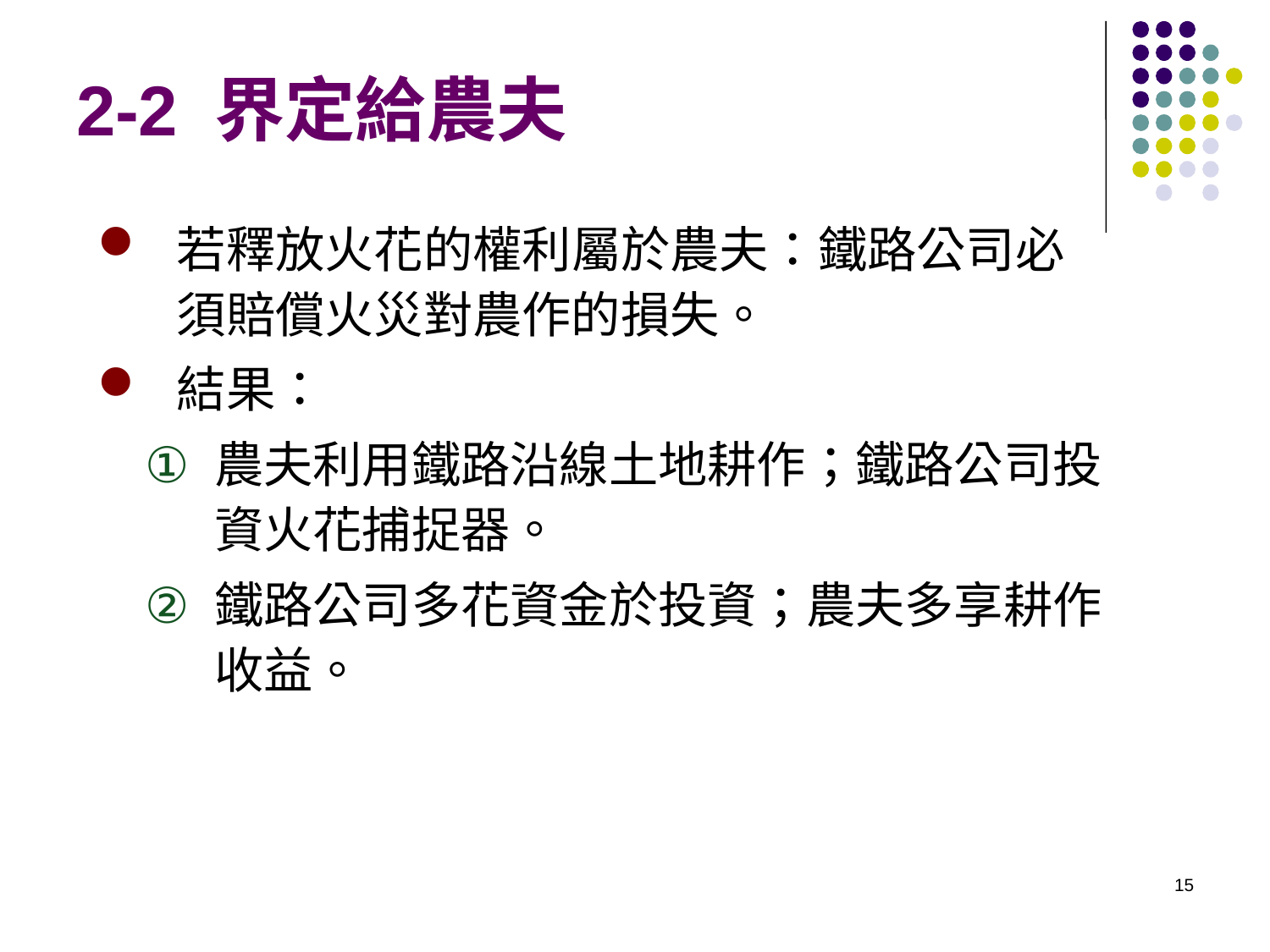

# 2-2 界定給農夫
若釋放火花的權利屬於農夫：鐵路公司必須賠償火災對農作的損失。
結果：
農夫利用鐵路沿線土地耕作；鐵路公司投資火花捕捉器。
鐵路公司多花資金於投資；農夫多享耕作收益。
15